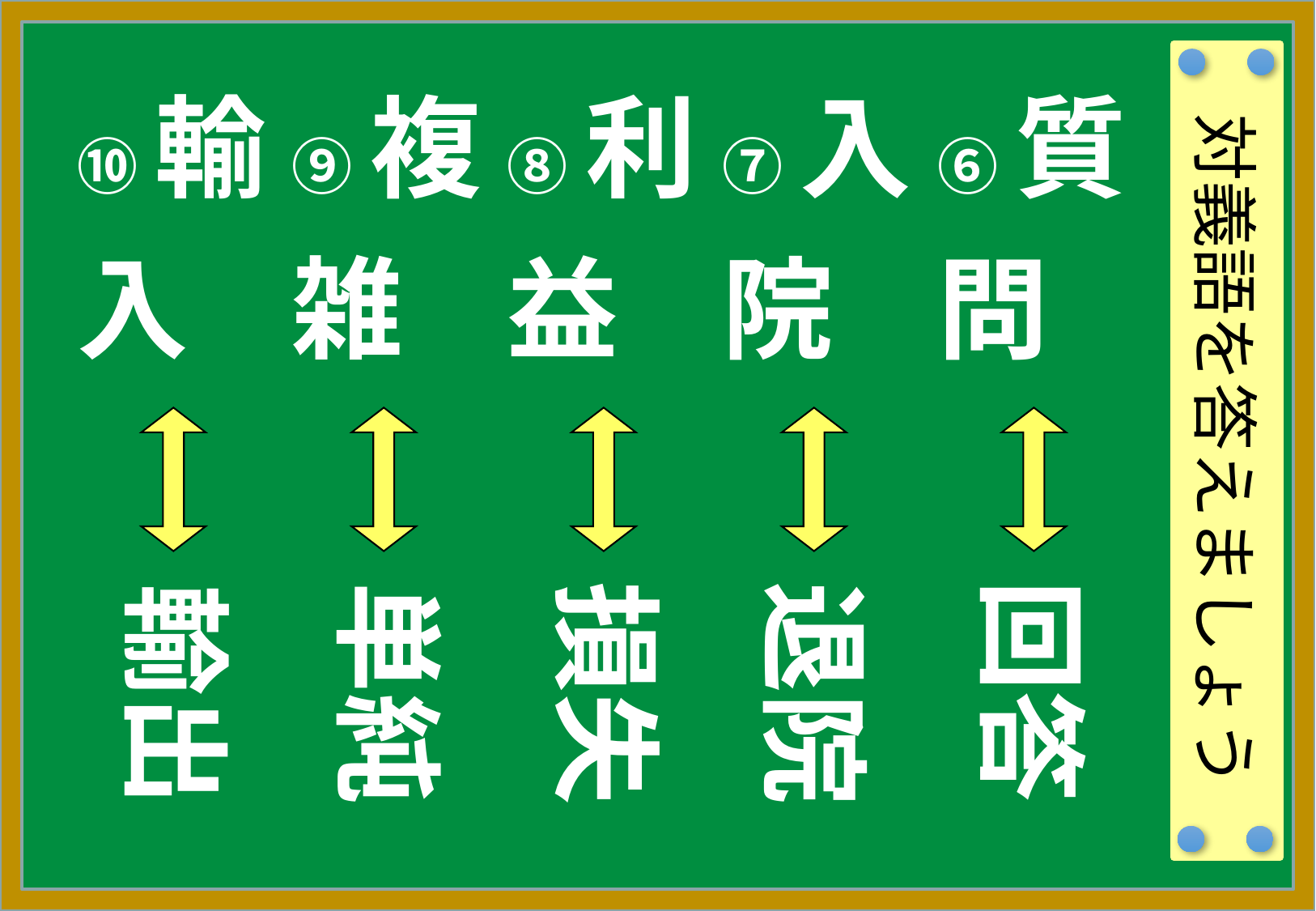

| ⑩輸入 | ⑨複雑 | ⑧利益 | ⑦入院 | ⑥質問 |
| --- | --- | --- | --- | --- |
|  |  |  |  |  |
|  |  |  |  |  |
対義語を答えましょう

回答
単純
損失
退院
輸出